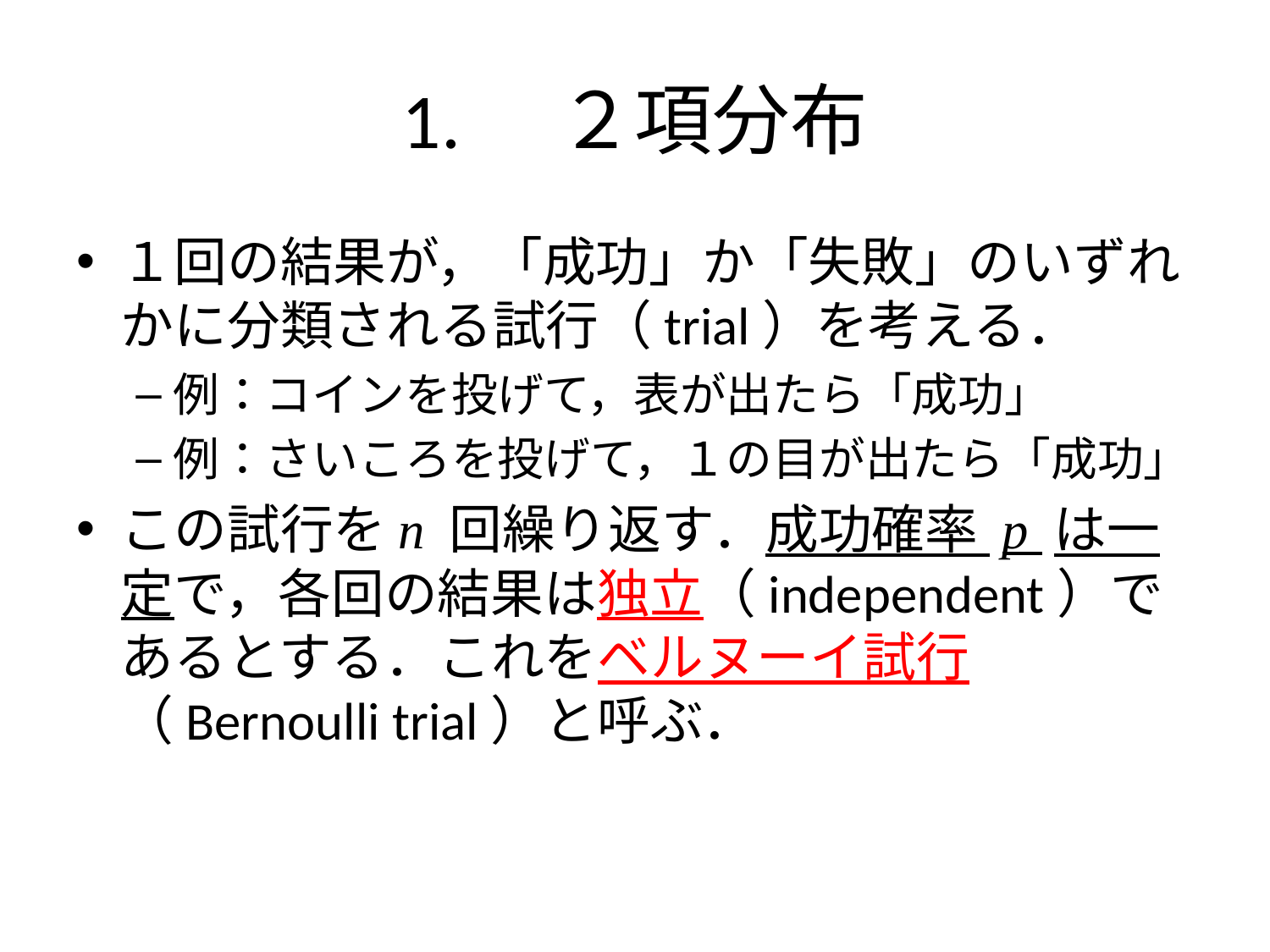

# 1.　２項分布
１回の結果が，「成功」か「失敗」のいずれかに分類される試行（trial）を考える．
例：コインを投げて，表が出たら「成功」
例：さいころを投げて，１の目が出たら「成功」
この試行をn 回繰り返す．成功確率 p は一定で，各回の結果は独立（independent）であるとする．これをベルヌーイ試行（Bernoulli trial）と呼ぶ．